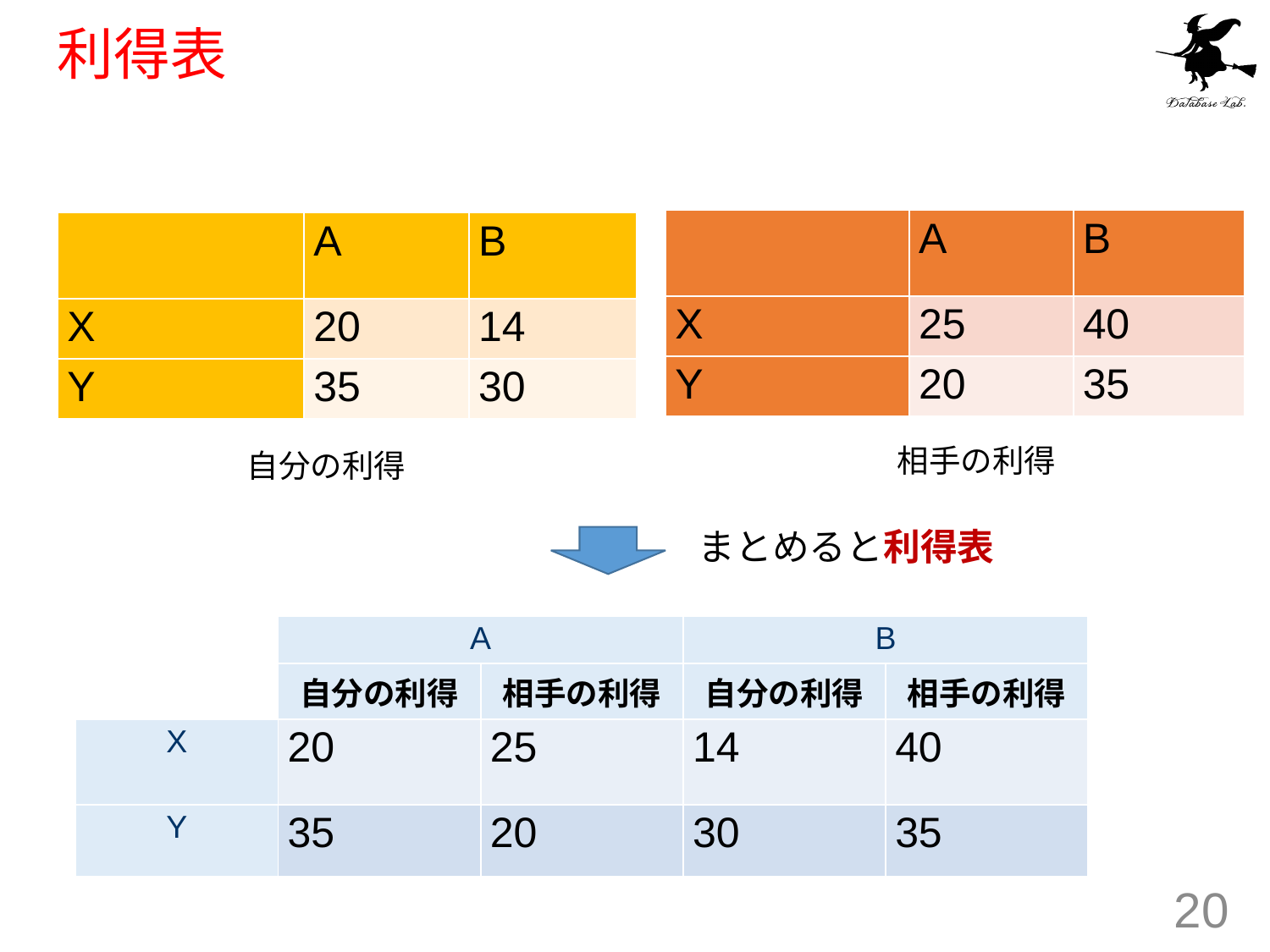

# 利得表
|  | A | B |
| --- | --- | --- |
| X | 25 | 40 |
| Y | 20 | 35 |
|  | A | B |
| --- | --- | --- |
| X | 20 | 14 |
| Y | 35 | 30 |
相手の利得
自分の利得
まとめると利得表

|  | A |  | B |  |
| --- | --- | --- | --- | --- |
|  | 自分の利得 | 相手の利得 | 自分の利得 | 相手の利得 |
| X | 20 | 25 | 14 | 40 |
| Y | 35 | 20 | 30 | 35 |
20